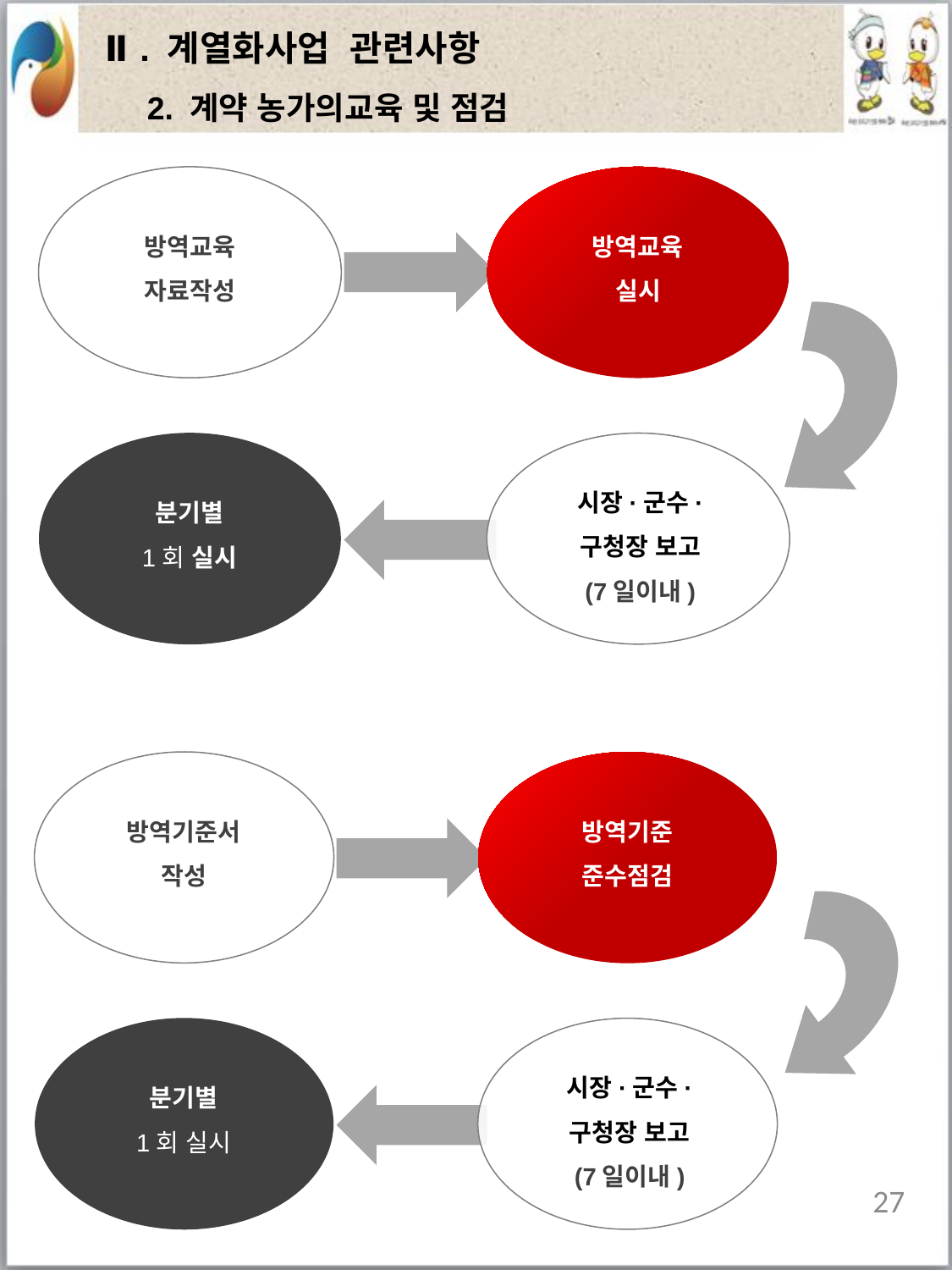

| Ⅱ. 계열화사업 관련사항 |
| --- |
2. 계약 농가의교육 및 점검

방역교육
자료작성
방역교육
실시

시장·군수·
구청장 보고
(7일이내)
분기별
1회 실시

방역기준서
작성
방역기준
준수점검

시장·군수·
구청장 보고
(7일이내)
분기별
1회 실시

27